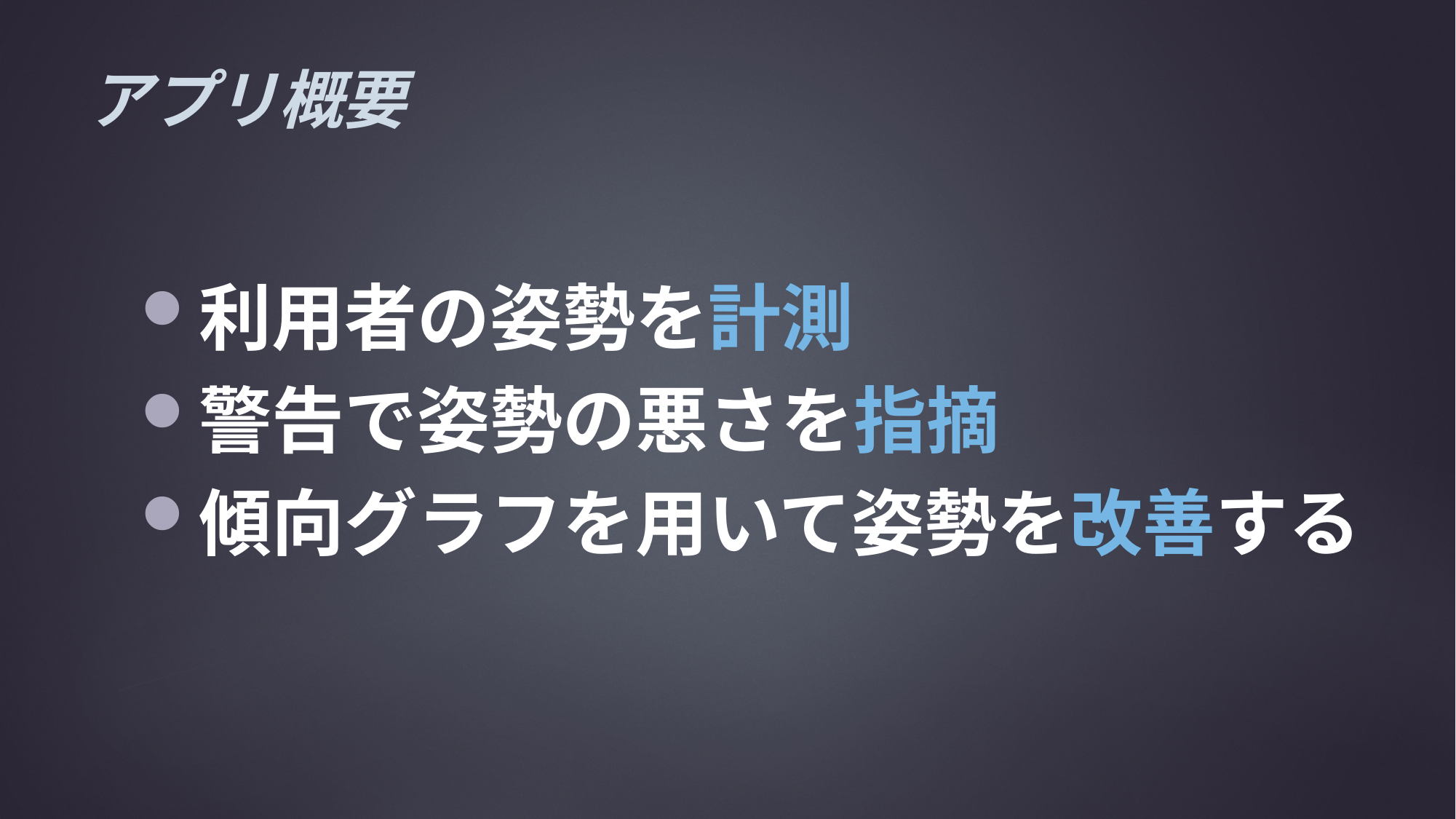

# アプリ概要
利用者の姿勢を計測
警告で姿勢の悪さを指摘
傾向グラフを用いて姿勢を改善する